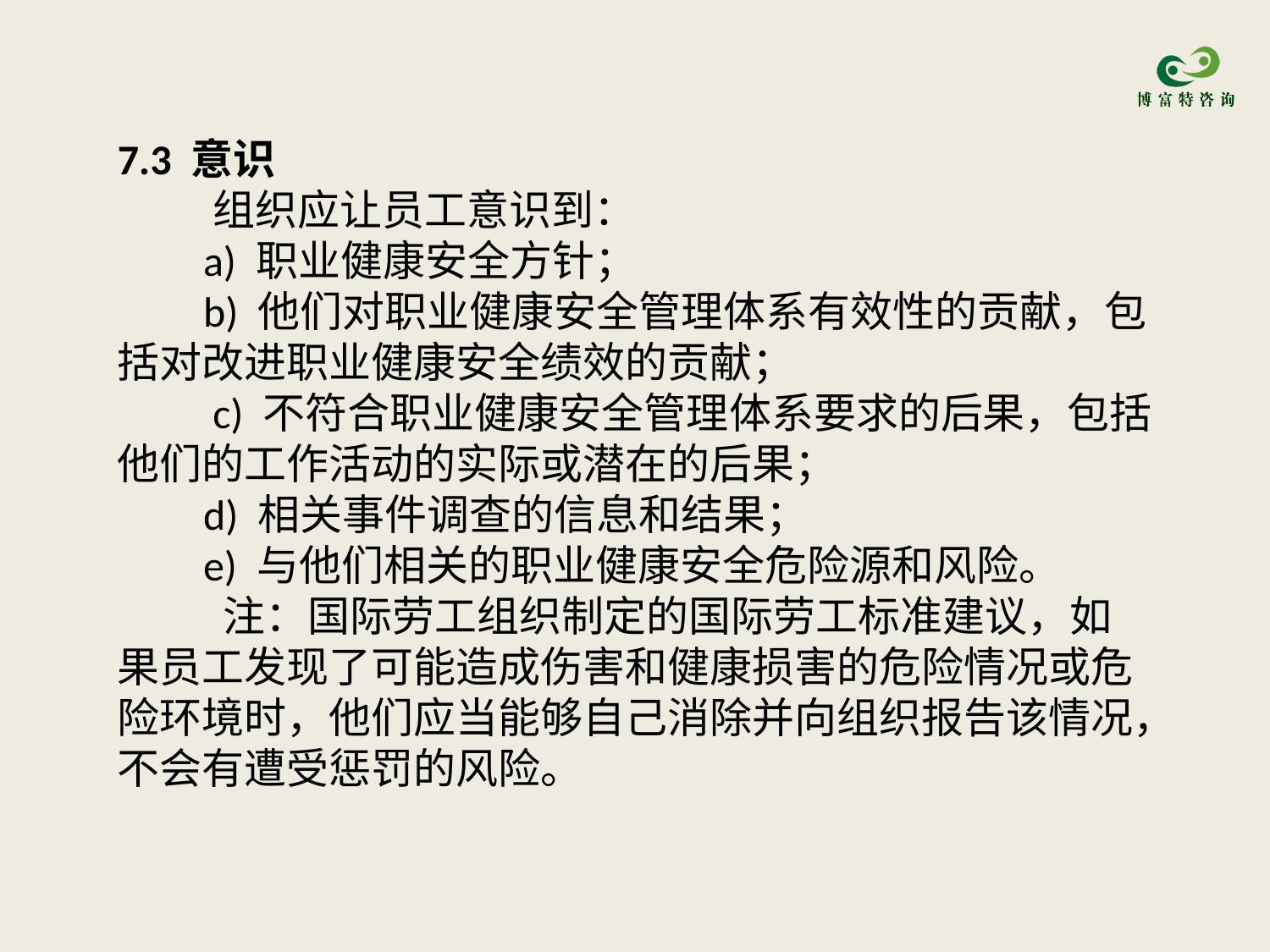

7.3 意识
         组织应让员工意识到：
         a) 职业健康安全方针；
         b) 他们对职业健康安全管理体系有效性的贡献，包括对改进职业健康安全绩效的贡献；
          c) 不符合职业健康安全管理体系要求的后果，包括他们的工作活动的实际或潜在的后果；
         d) 相关事件调查的信息和结果；
         e) 与他们相关的职业健康安全危险源和风险。
          注：国际劳工组织制定的国际劳工标准建议，如果员工发现了可能造成伤害和健康损害的危险情况或危险环境时，他们应当能够自己消除并向组织报告该情况，不会有遭受惩罚的风险。